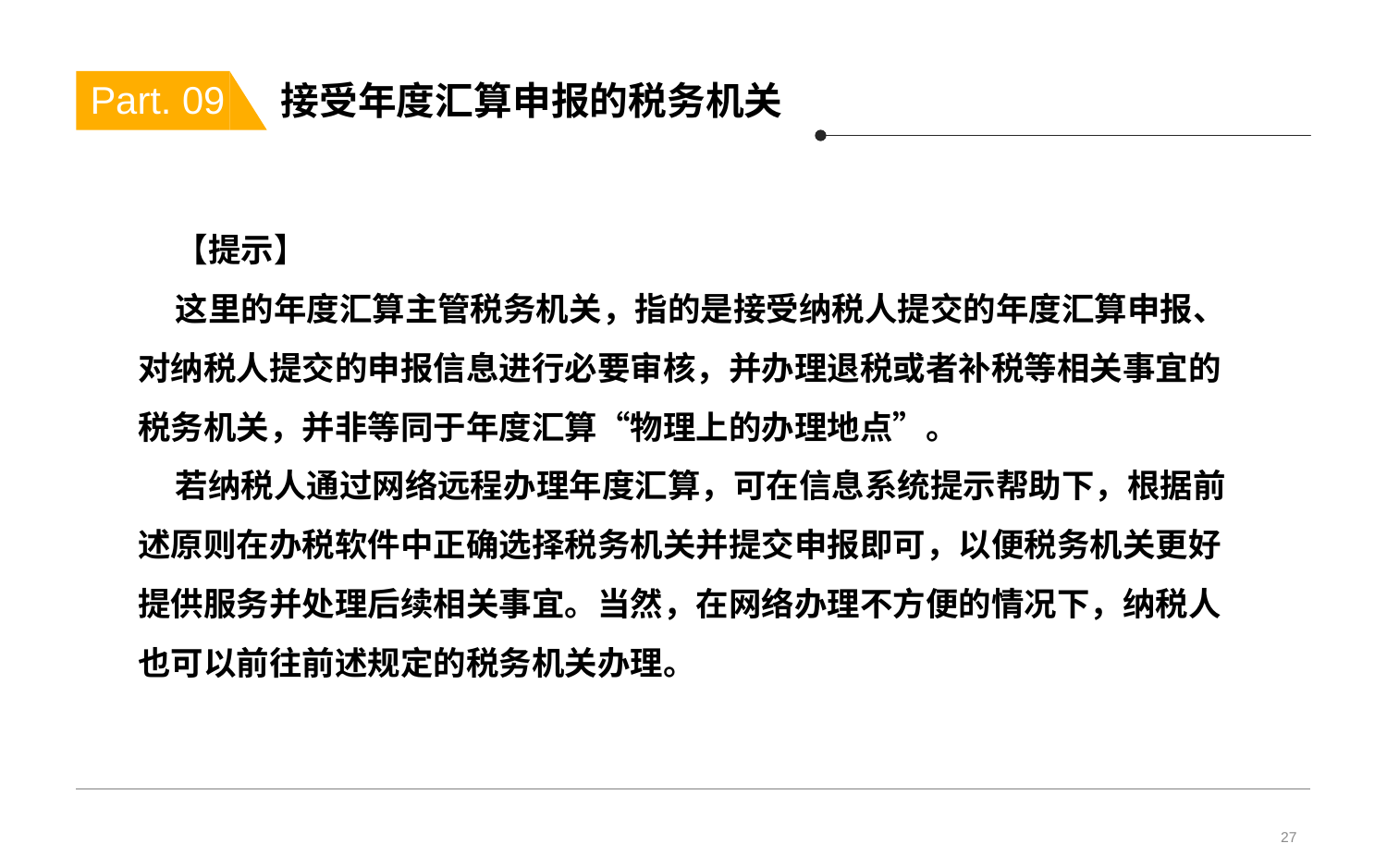

# 接受年度汇算申报的税务机关
Part. 09
    【提示】
    这里的年度汇算主管税务机关，指的是接受纳税人提交的年度汇算申报、对纳税人提交的申报信息进行必要审核，并办理退税或者补税等相关事宜的税务机关，并非等同于年度汇算“物理上的办理地点”。
    若纳税人通过网络远程办理年度汇算，可在信息系统提示帮助下，根据前述原则在办税软件中正确选择税务机关并提交申报即可，以便税务机关更好提供服务并处理后续相关事宜。当然，在网络办理不方便的情况下，纳税人也可以前往前述规定的税务机关办理。
27